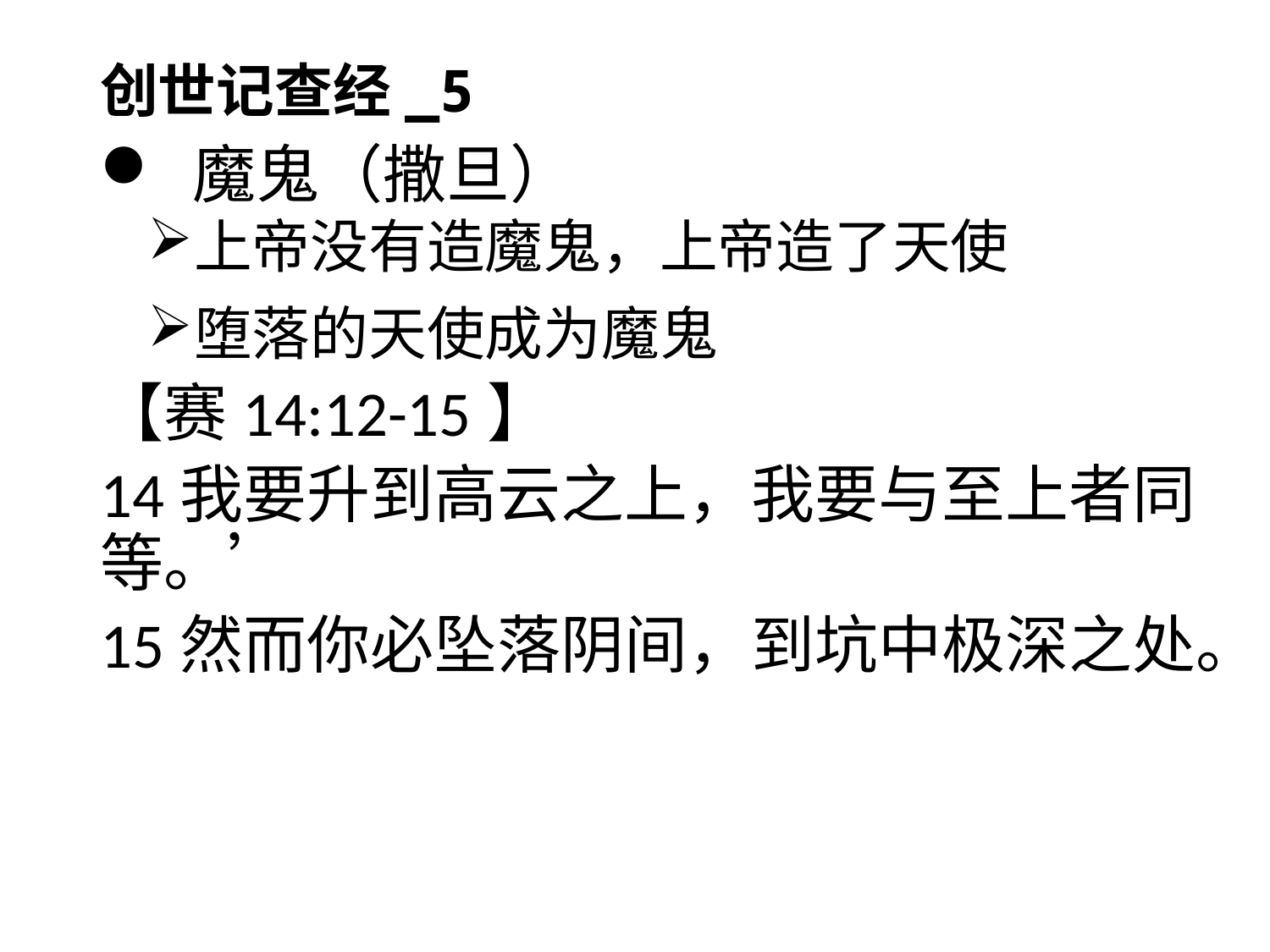

# 创世记查经_5
 魔鬼（撒旦）
上帝没有造魔鬼，上帝造了天使

堕落的天使成为魔鬼
【赛14:12-15】
14我要升到高云之上，我要与至上者同等。’
15然而你必坠落阴间，到坑中极深之处。